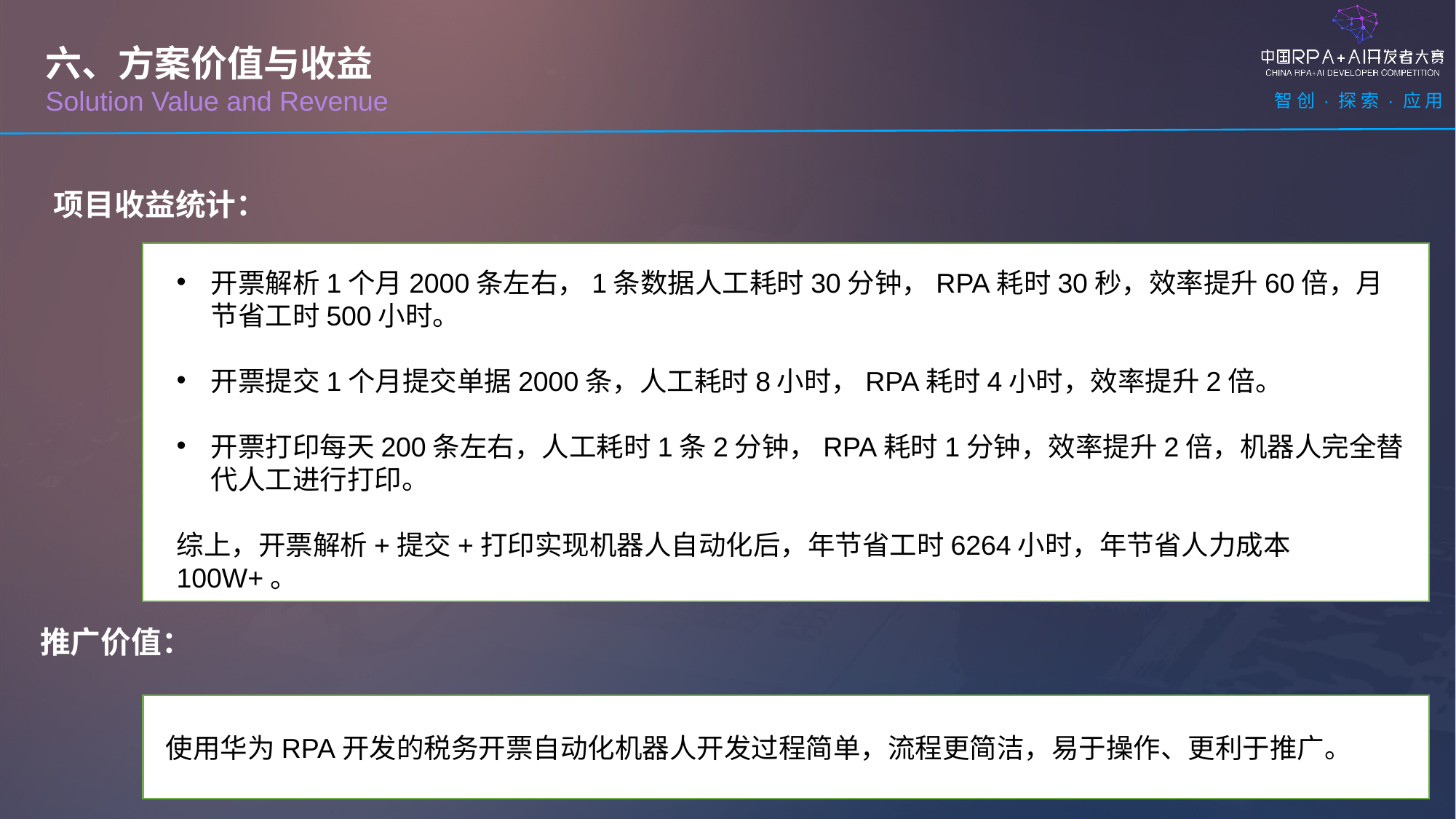

六、方案价值与收益
Solution Value and Revenue
项目收益统计：

开票解析1个月2000条左右，1条数据人工耗时30分钟，RPA耗时30秒，效率提升60倍，月节省工时500小时。

开票提交1个月提交单据2000条，人工耗时8小时，RPA耗时4小时，效率提升2倍。

开票打印每天200条左右，人工耗时1条2分钟，RPA耗时1分钟，效率提升2倍，机器人完全替代人工进行打印。

综上，开票解析+提交+打印实现机器人自动化后，年节省工时6264小时，年节省人力成本100W+。

推广价值：

使用华为RPA开发的税务开票自动化机器人开发过程简单，流程更简洁，易于操作、更利于推广。